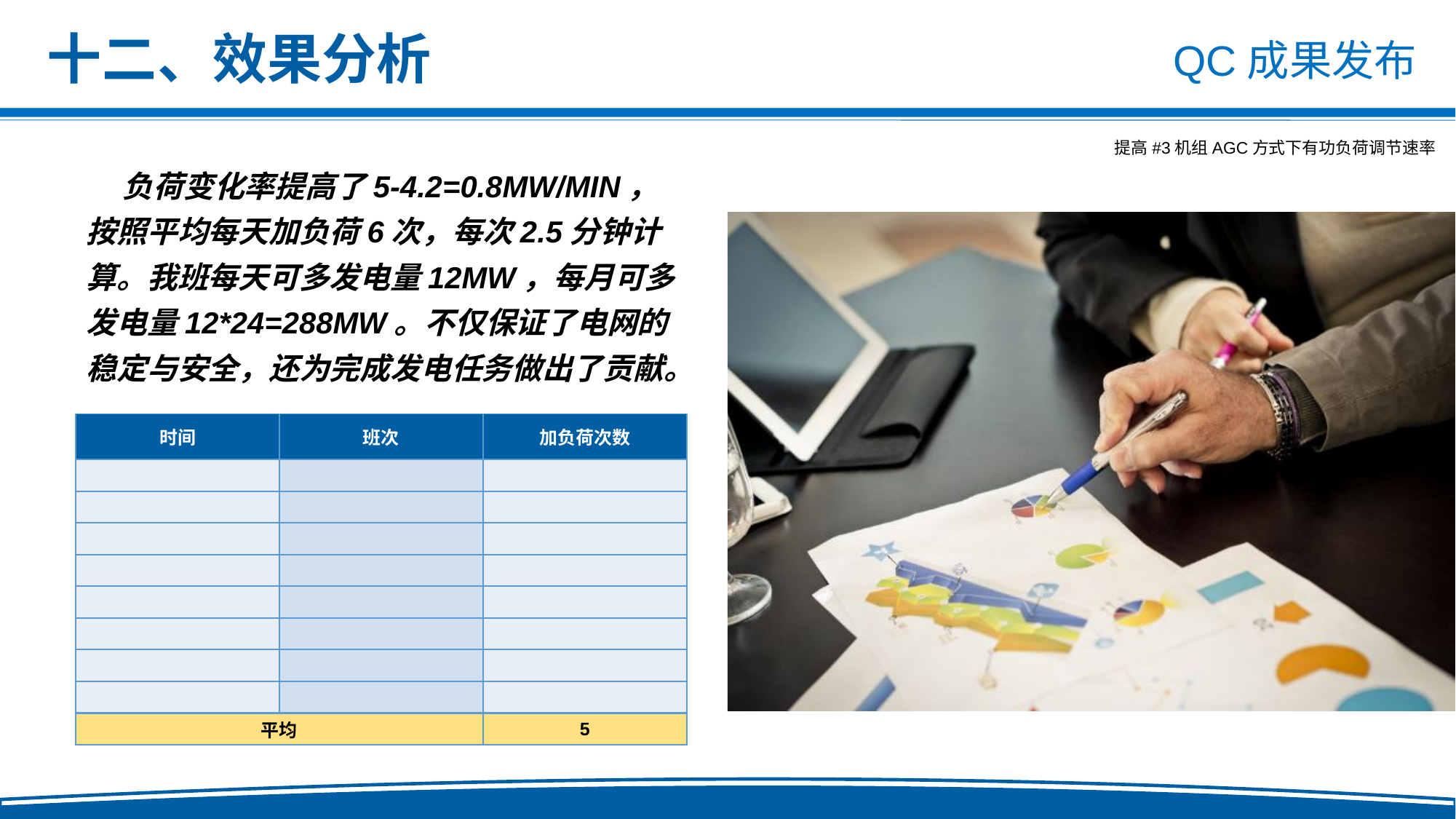

十二、效果分析
负荷变化率提高了5-4.2=0.8MW/MIN，按照平均每天加负荷6次，每次2.5分钟计算。我班每天可多发电量12MW，每月可多发电量12*24=288MW。不仅保证了电网的稳定与安全，还为完成发电任务做出了贡献。

| 时间 | 班次 | 加负荷次数 |
| --- | --- | --- |
|  |  |  |
|  |  |  |
|  |  |  |
|  |  |  |
|  |  |  |
|  |  |  |
|  |  |  |
|  |  |  |
| 平均 |  | 5 |
.